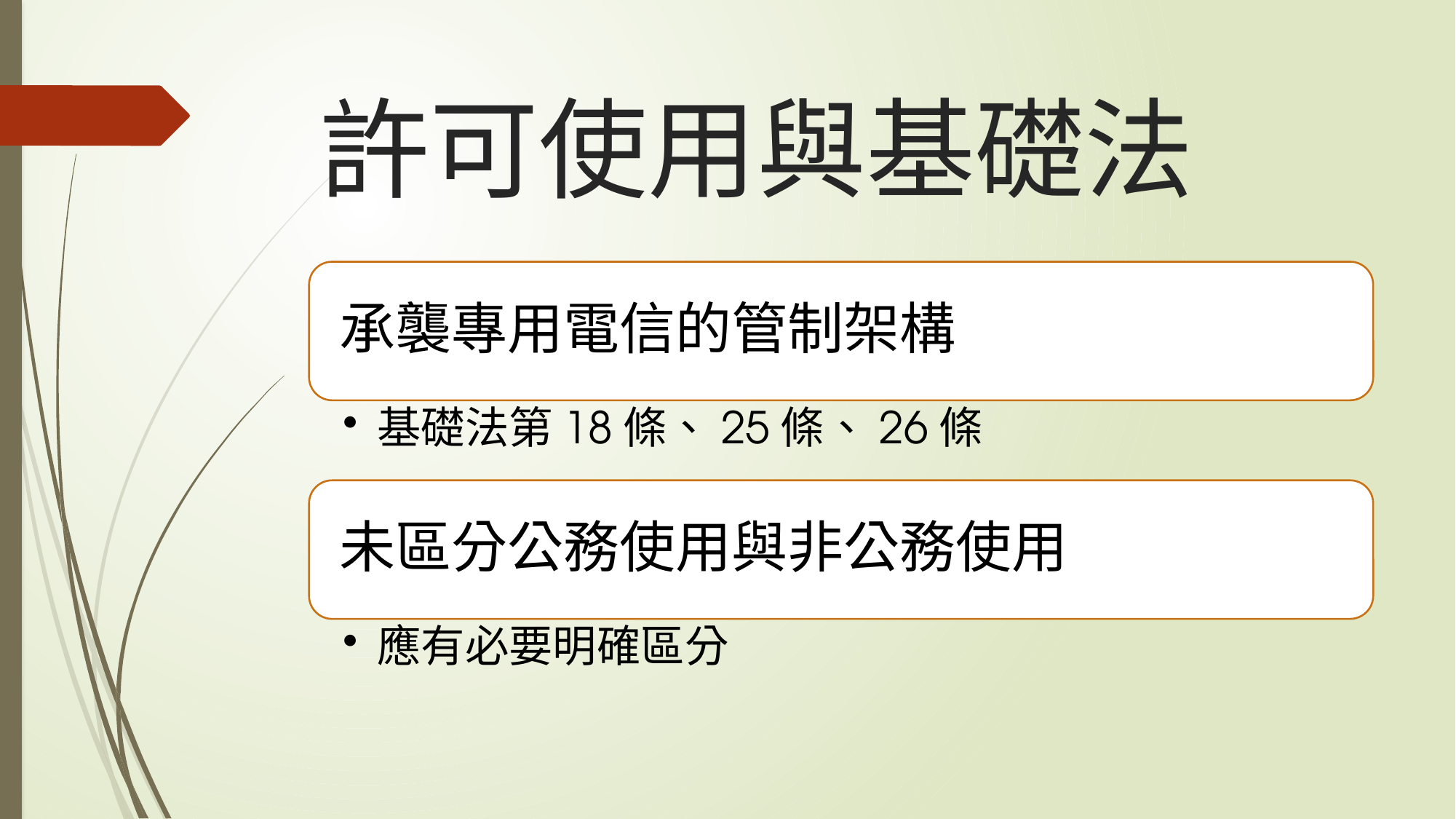

# 許可使用與基礎法
承襲專用電信的管制架構
基礎法第18條、25條、26條
未區分公務使用與非公務使用
應有必要明確區分